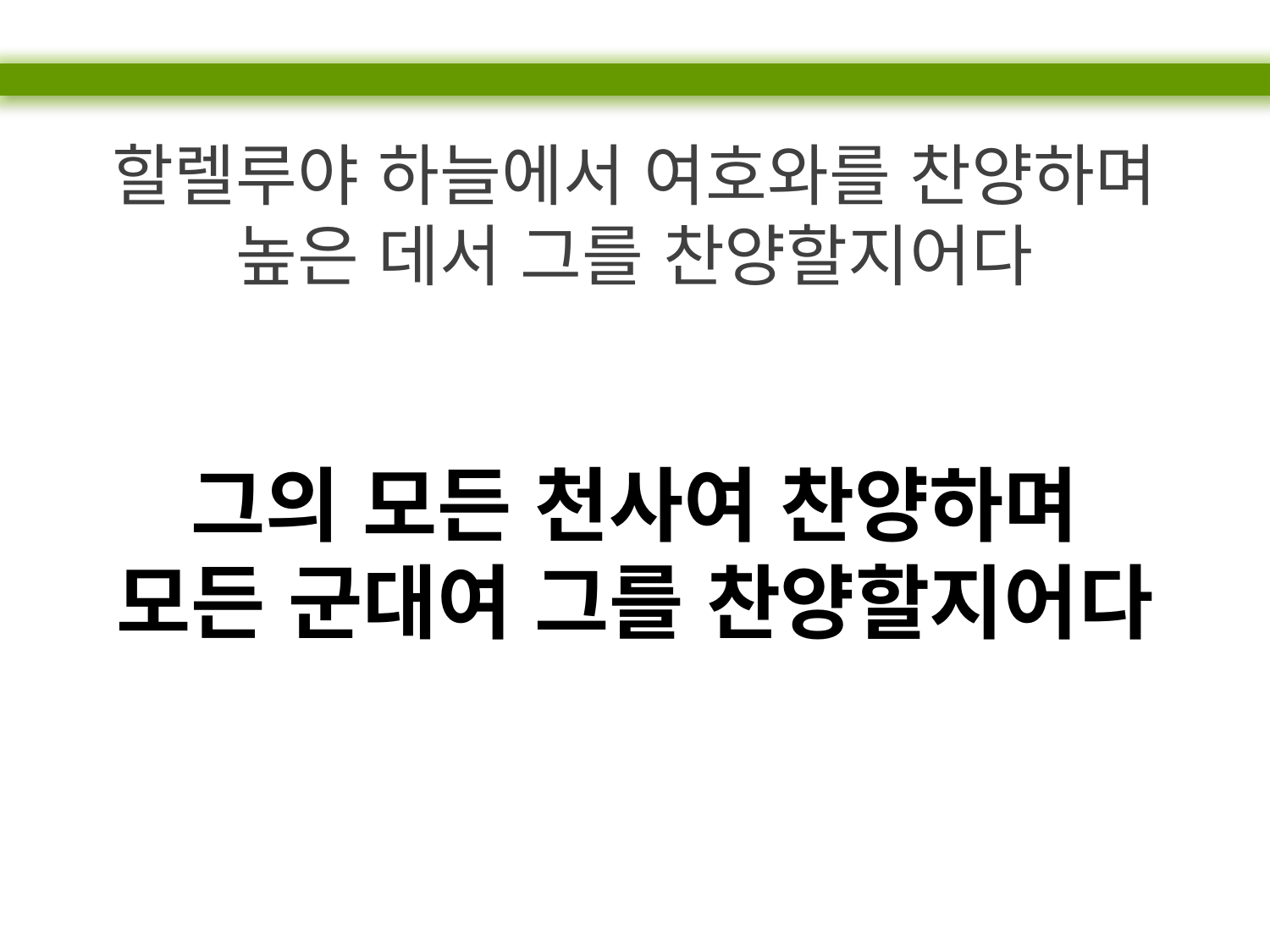

할렐루야 하늘에서 여호와를 찬양하며
높은 데서 그를 찬양할지어다
그의 모든 천사여 찬양하며
모든 군대여 그를 찬양할지어다